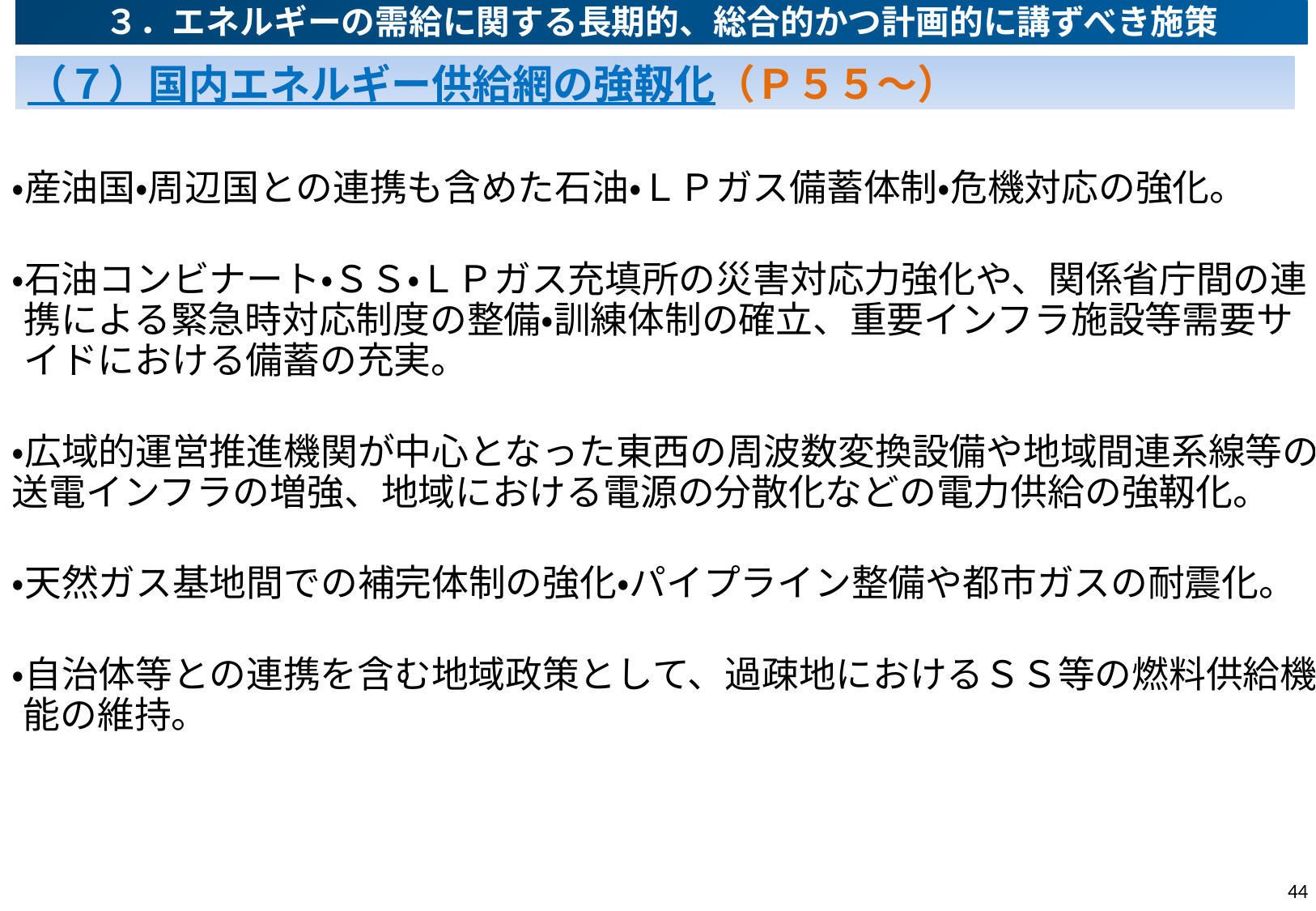

# ３．エネルギーの需給に関する長期的、総合的かつ計画的に講ずべき施策
（７）国内エネルギー供給網の強靱化（Ｐ５５～）

・産油国・周辺国との連携も含めた石油・ＬＰガス備蓄体制・危機対応の強化。

・石油コンビナート・ＳＳ・ＬＰガス充填所の災害対応力強化や、関係省庁間の連携による緊急時対応制度の整備・訓練体制の確立、重要インフラ施設等需要サイドにおける備蓄の充実。

・広域的運営推進機関が中心となった東西の周波数変換設備や地域間連系線等の送電インフラの増強、地域における電源の分散化などの電力供給の強靱化。

・天然ガス基地間での補完体制の強化・パイプライン整備や都市ガスの耐震化。

・自治体等との連携を含む地域政策として、過疎地におけるＳＳ等の燃料供給機能の維持。
44